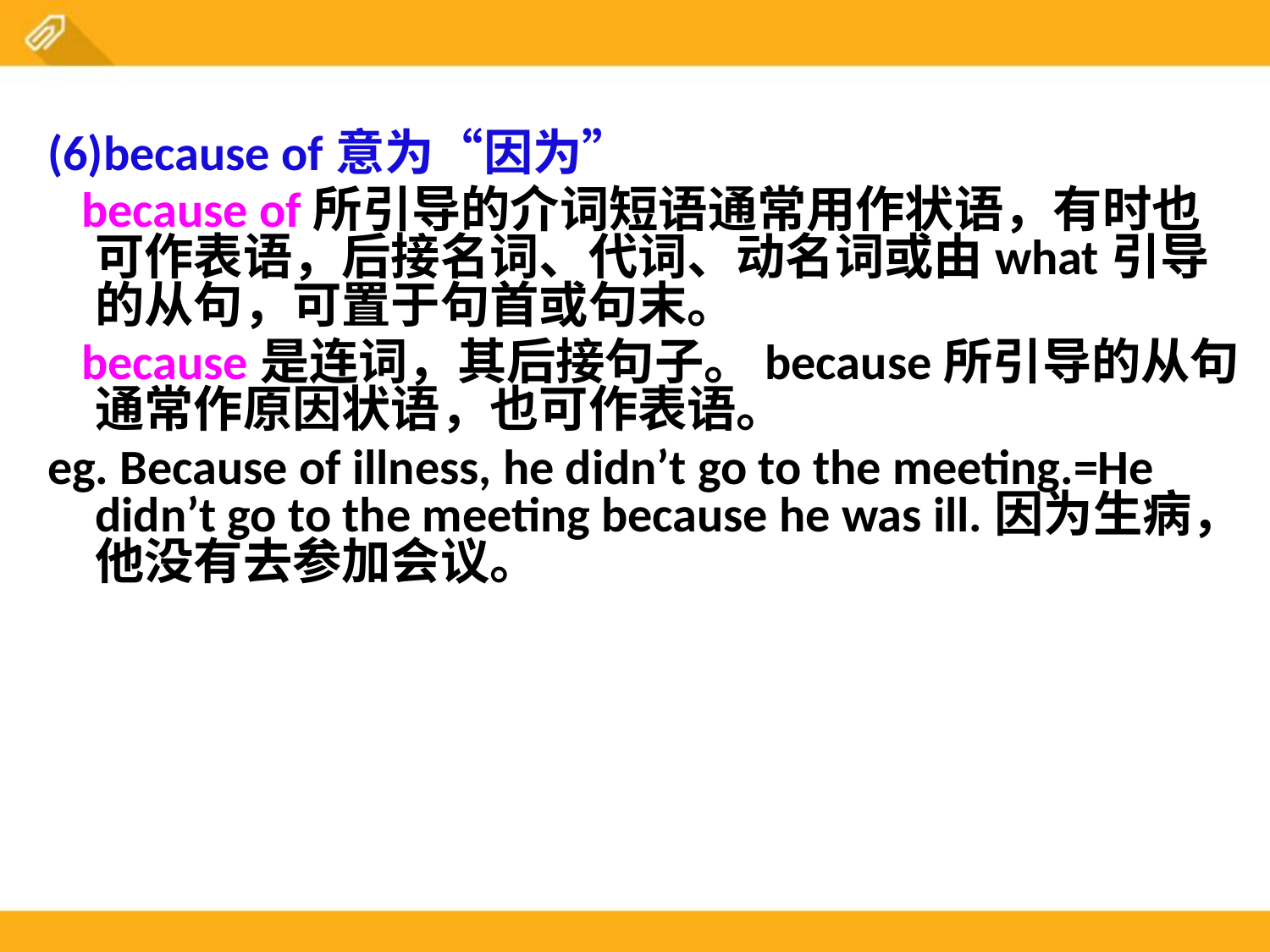

(6)because of意为“因为”
   because of所引导的介词短语通常用作状语，有时也可作表语，后接名词、代词、动名词或由what引导的从句，可置于句首或句末。
   because是连词，其后接句子。because所引导的从句通常作原因状语，也可作表语。
eg. Because of illness, he didn’t go to the meeting.=He didn’t go to the meeting because he was ill.因为生病，他没有去参加会议。